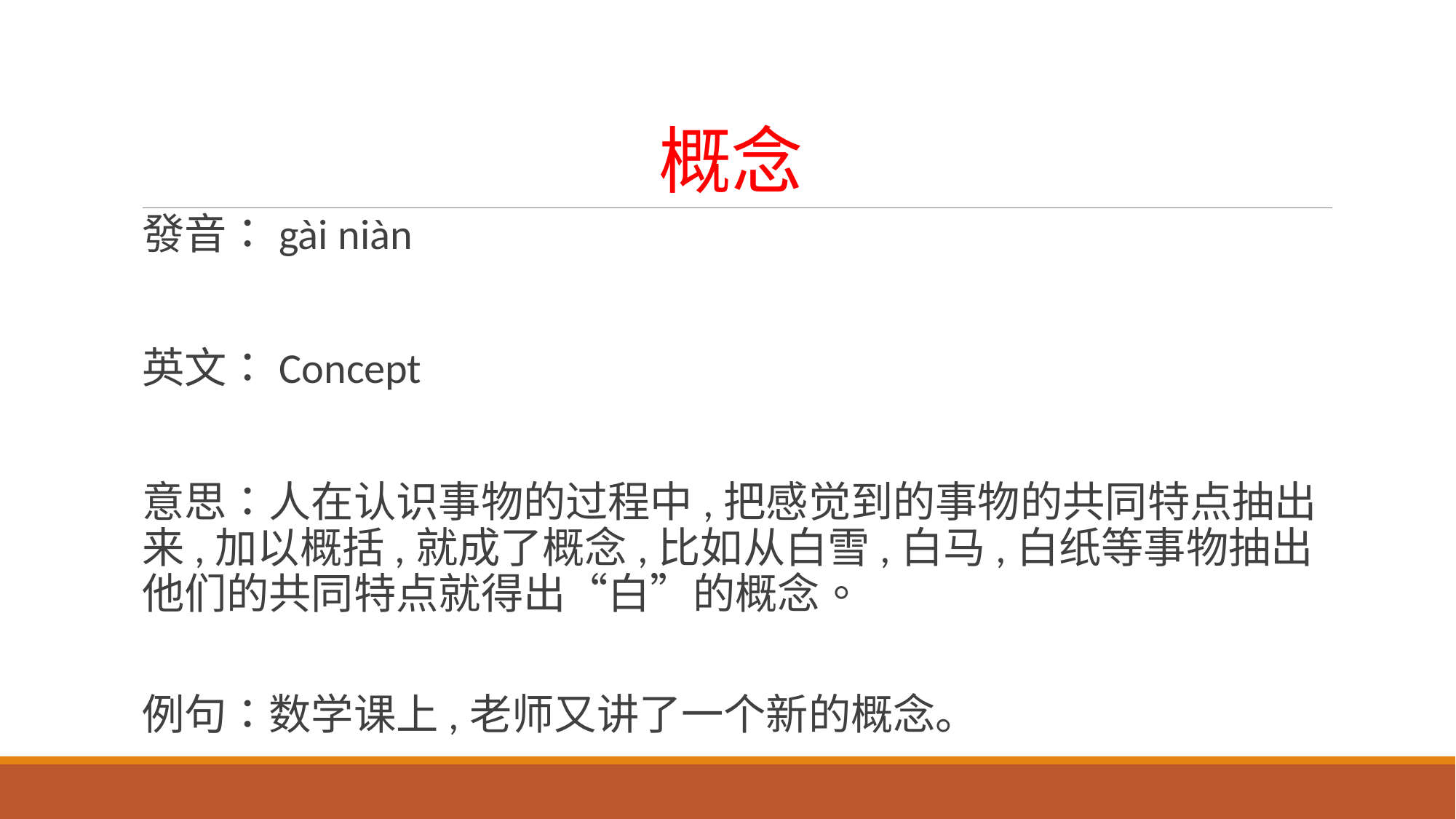

# 概念
發音：gài niàn

英文：Concept

意思：人在认识事物的过程中,把感觉到的事物的共同特点抽出来,加以概括,就成了概念,比如从白雪,白马,白纸等事物抽出他们的共同特点就得出“白”的概念。

例句：数学课上,老师又讲了一个新的概念。